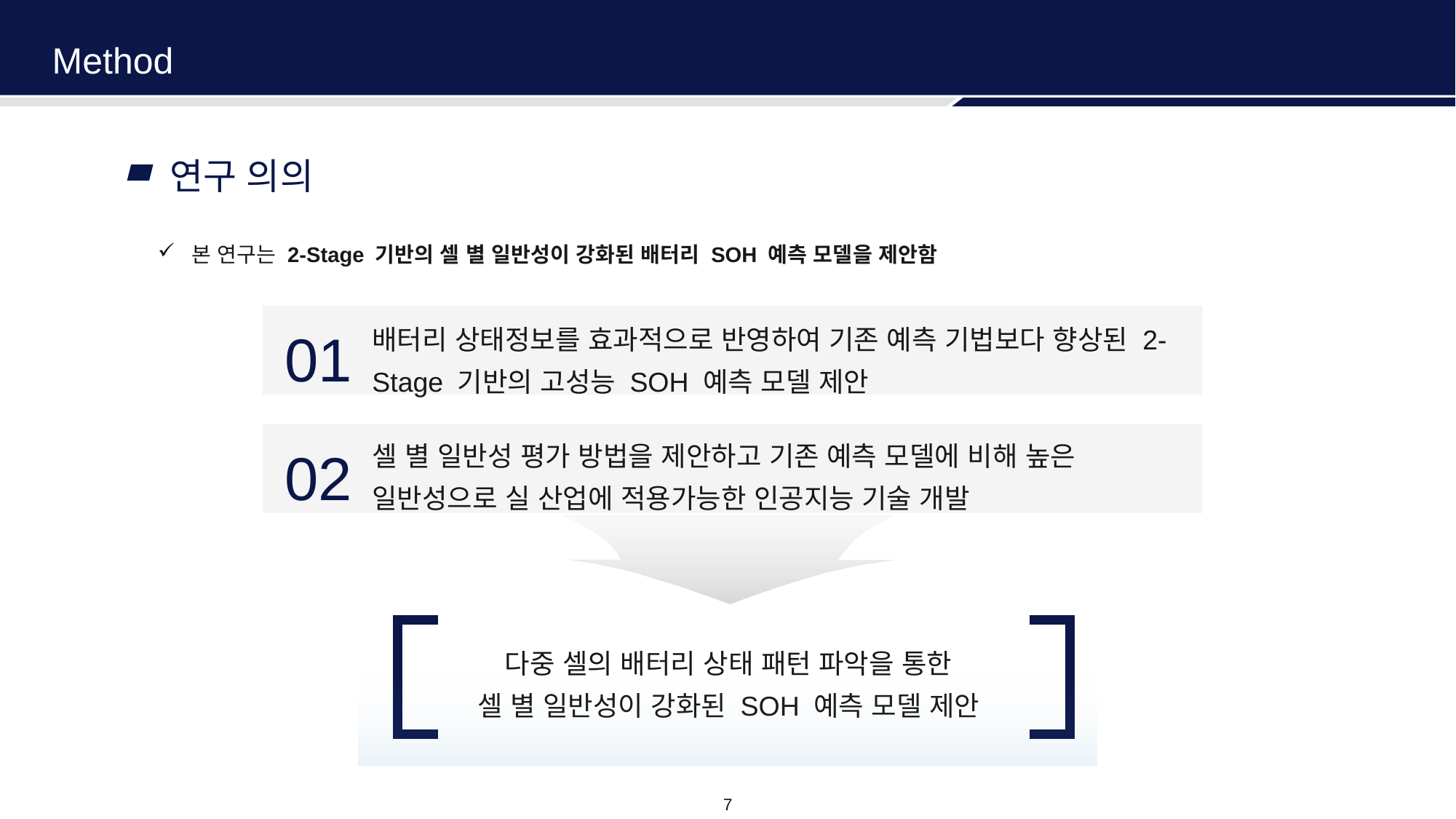

Method
연구 의의

본 연구는 2-Stage 기반의 셀 별 일반성이 강화된 배터리 SOH 예측 모델을 제안함

배터리 상태정보를 효과적으로 반영하여 기존 예측 기법보다 향상된 2-Stage 기반의 고성능 SOH 예측 모델 제안
01
셀 별 일반성 평가 방법을 제안하고 기존 예측 모델에 비해 높은
일반성으로 실 산업에 적용가능한 인공지능 기술 개발

02

다중 셀의 배터리 상태 패턴 파악을 통한
셀 별 일반성이 강화된 SOH 예측 모델 제안